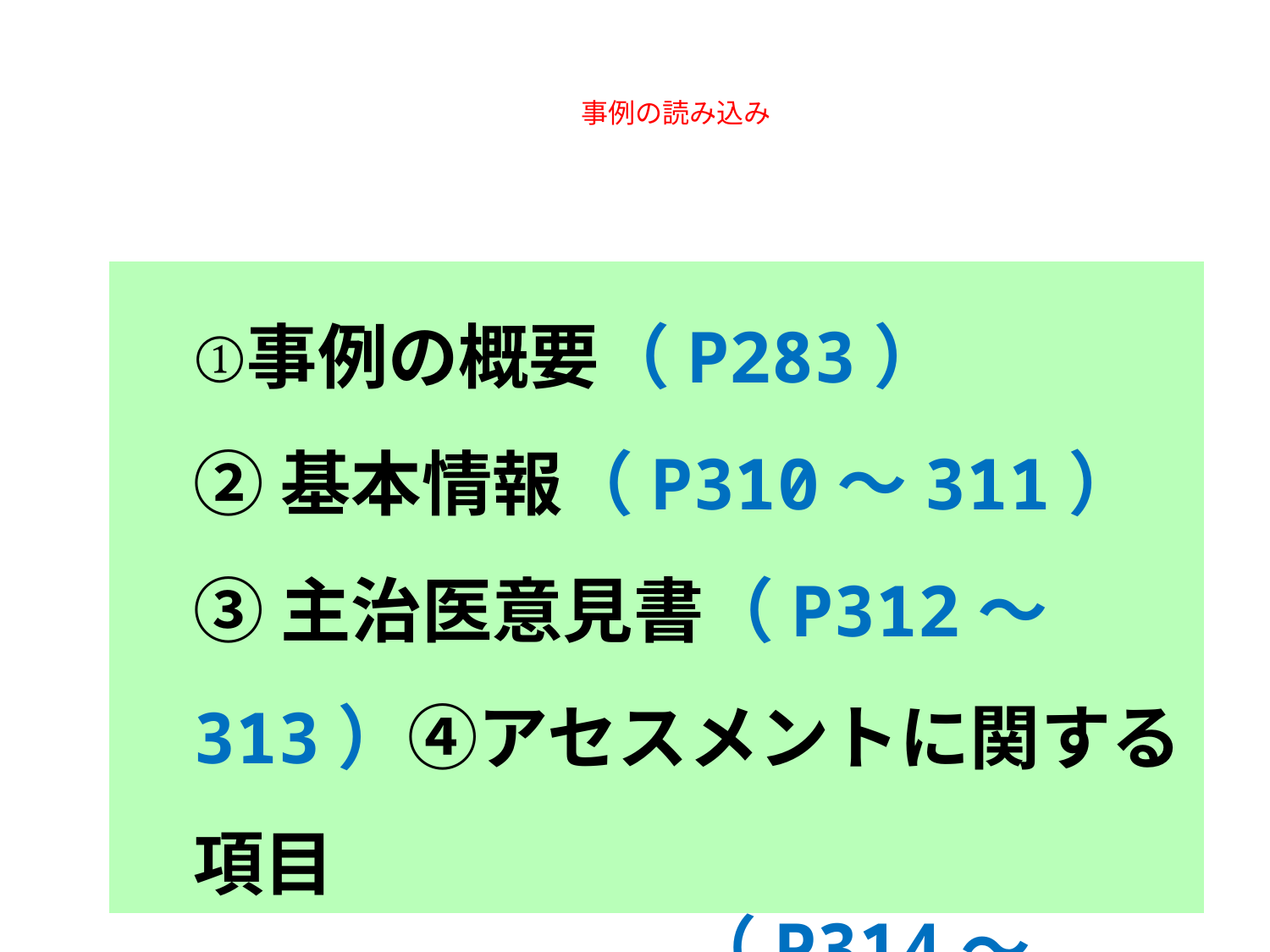

# 事例の読み込み
事例の概要（P283）
②基本情報（P310～311）
➂主治医意見書（P312～313）④アセスメントに関する項目
　　　　　　　（P314～317）
12